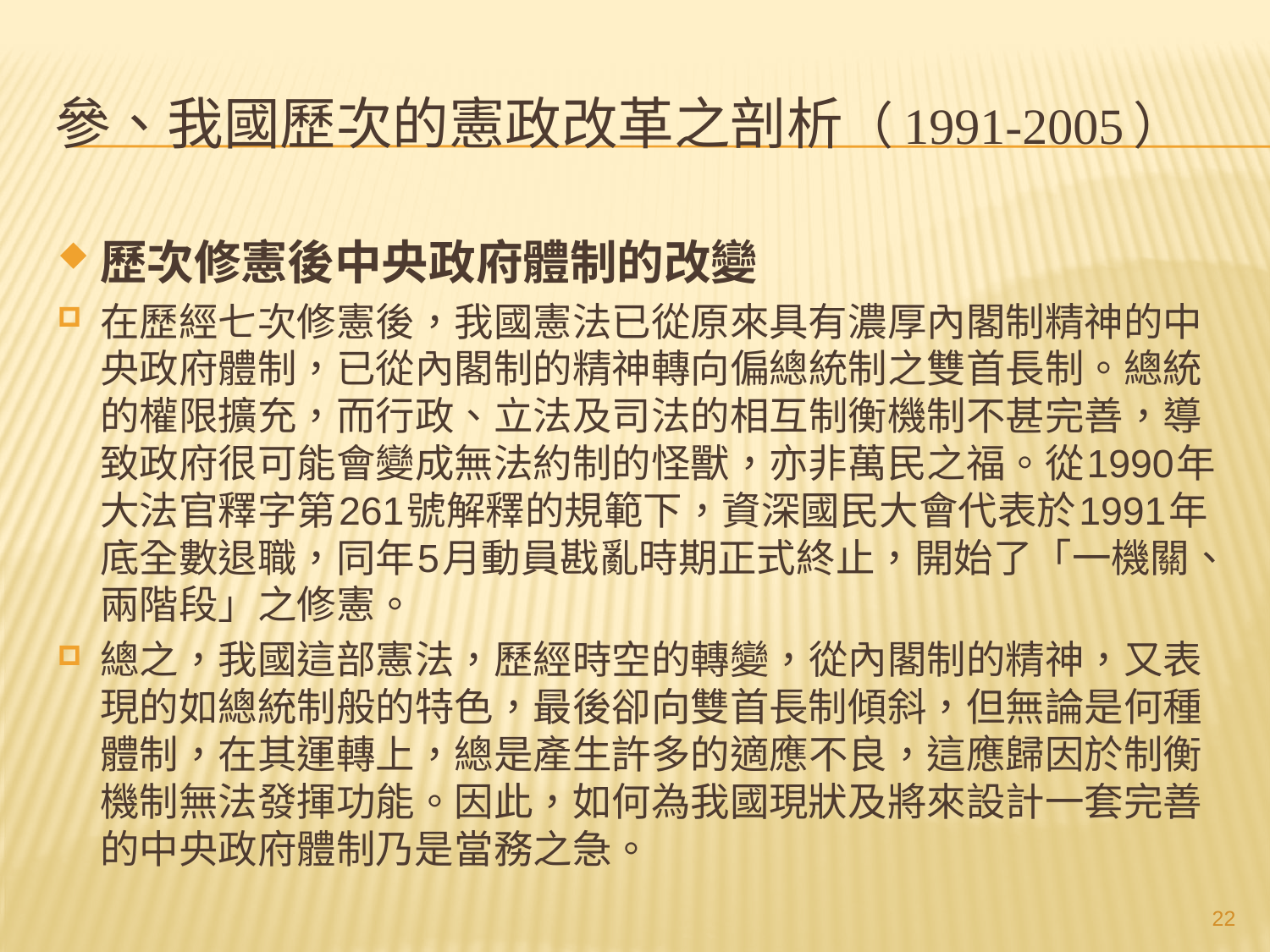

# 參、我國歷次的憲政改革之剖析（1991-2005）
歷次修憲後中央政府體制的改變
在歷經七次修憲後，我國憲法已從原來具有濃厚內閣制精神的中央政府體制，已從內閣制的精神轉向偏總統制之雙首長制。總統的權限擴充，而行政、立法及司法的相互制衡機制不甚完善，導致政府很可能會變成無法約制的怪獸，亦非萬民之福。從1990年大法官釋字第261號解釋的規範下，資深國民大會代表於1991年底全數退職，同年5月動員戡亂時期正式終止，開始了「一機關、兩階段」之修憲。
總之，我國這部憲法，歷經時空的轉變，從內閣制的精神，又表現的如總統制般的特色，最後卻向雙首長制傾斜，但無論是何種體制，在其運轉上，總是產生許多的適應不良，這應歸因於制衡機制無法發揮功能。因此，如何為我國現狀及將來設計一套完善的中央政府體制乃是當務之急。
22